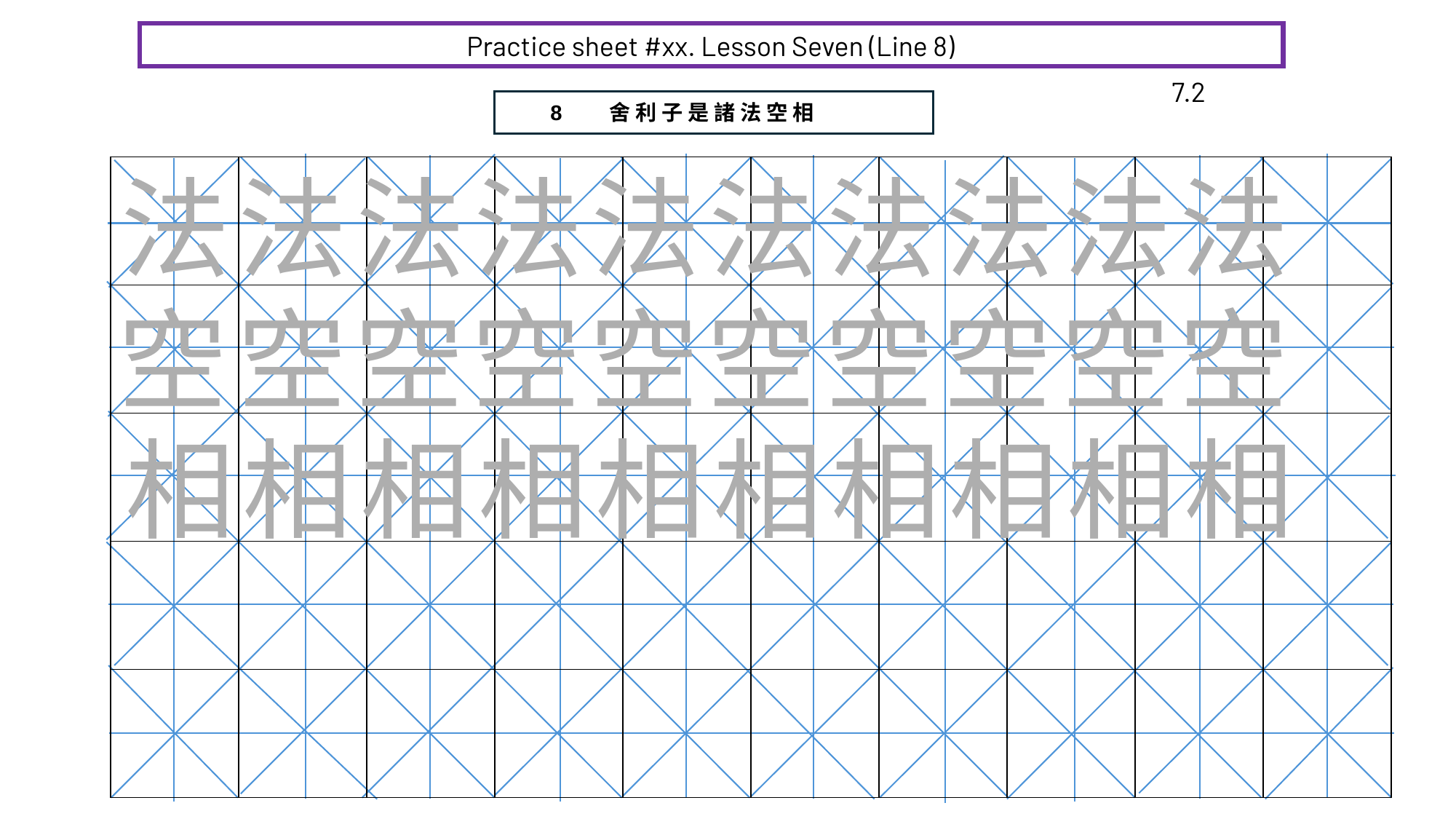

Practice sheet #xx. Lesson Seven (Line 8)

7.2

		8       舍 利 子 是 諸 法 空 相
法 法 法 法 法 法 法 法 法 法

|  |  |  |  |  |  |  |  |  |  |
| --- | --- | --- | --- | --- | --- | --- | --- | --- | --- |
|  |  |  |  |  |  |  |  |  |  |
|  |  |  |  |  |  |  |  |  |  |
|  |  |  |  |  |  |  |  |  |  |
|  |  |  |  |  |  |  |  |  |  |

空 空 空 空 空 空 空 空 空 空
相 相 相 相 相 相 相 相 相 相